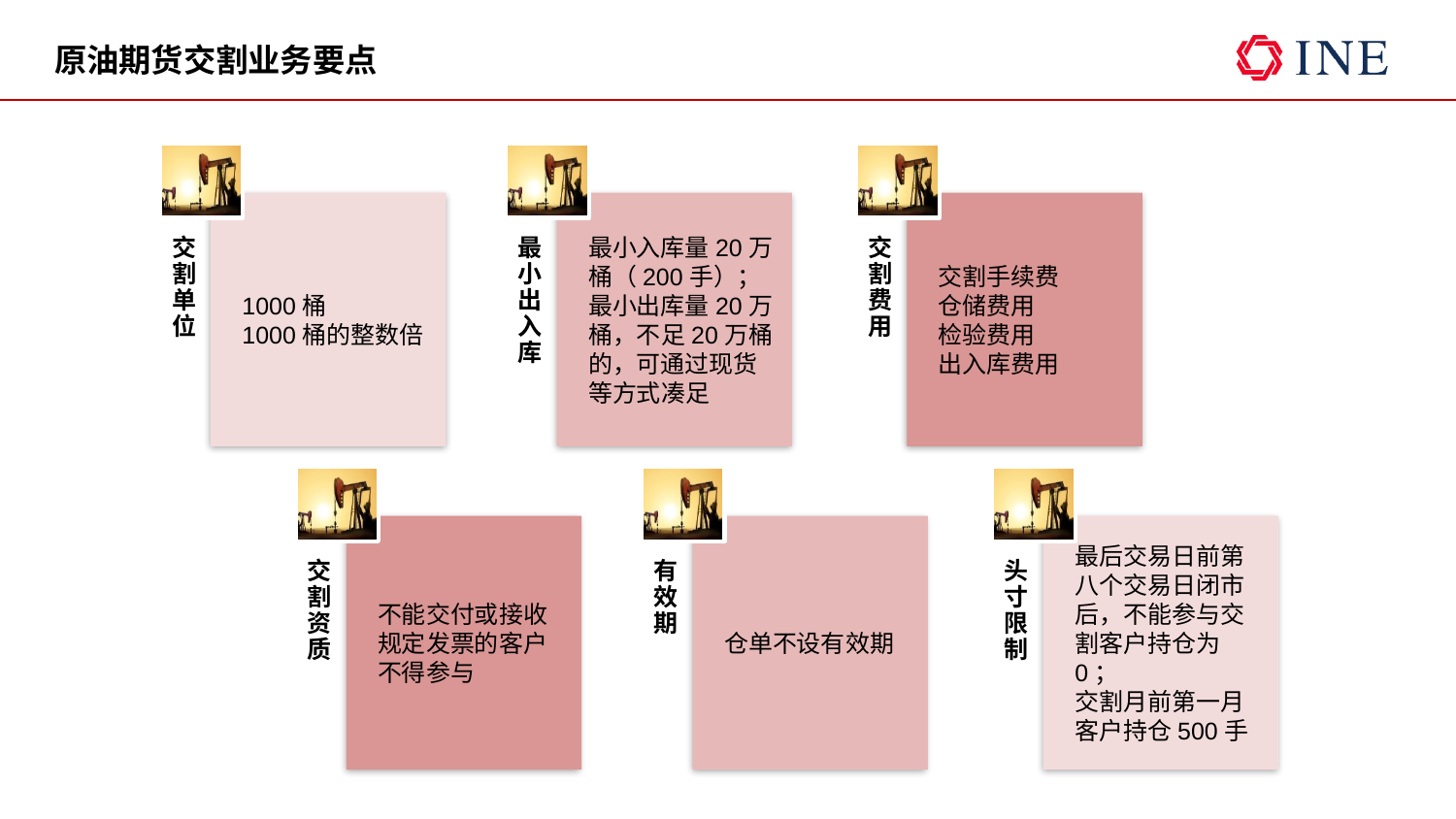

# 原油期货交割业务要点

1000桶
1000桶的整数倍
交割单位

最小入库量20万桶（200手）；最小出库量20万桶，不足20万桶的，可通过现货等方式凑足
最小出入库

交割手续费
仓储费用
检验费用
出入库费用
交割费用

不能交付或接收规定发票的客户不得参与
交割资质

仓单不设有效期
有效期

最后交易日前第八个交易日闭市后，不能参与交割客户持仓为0；
交割月前第一月客户持仓500手
头寸限制